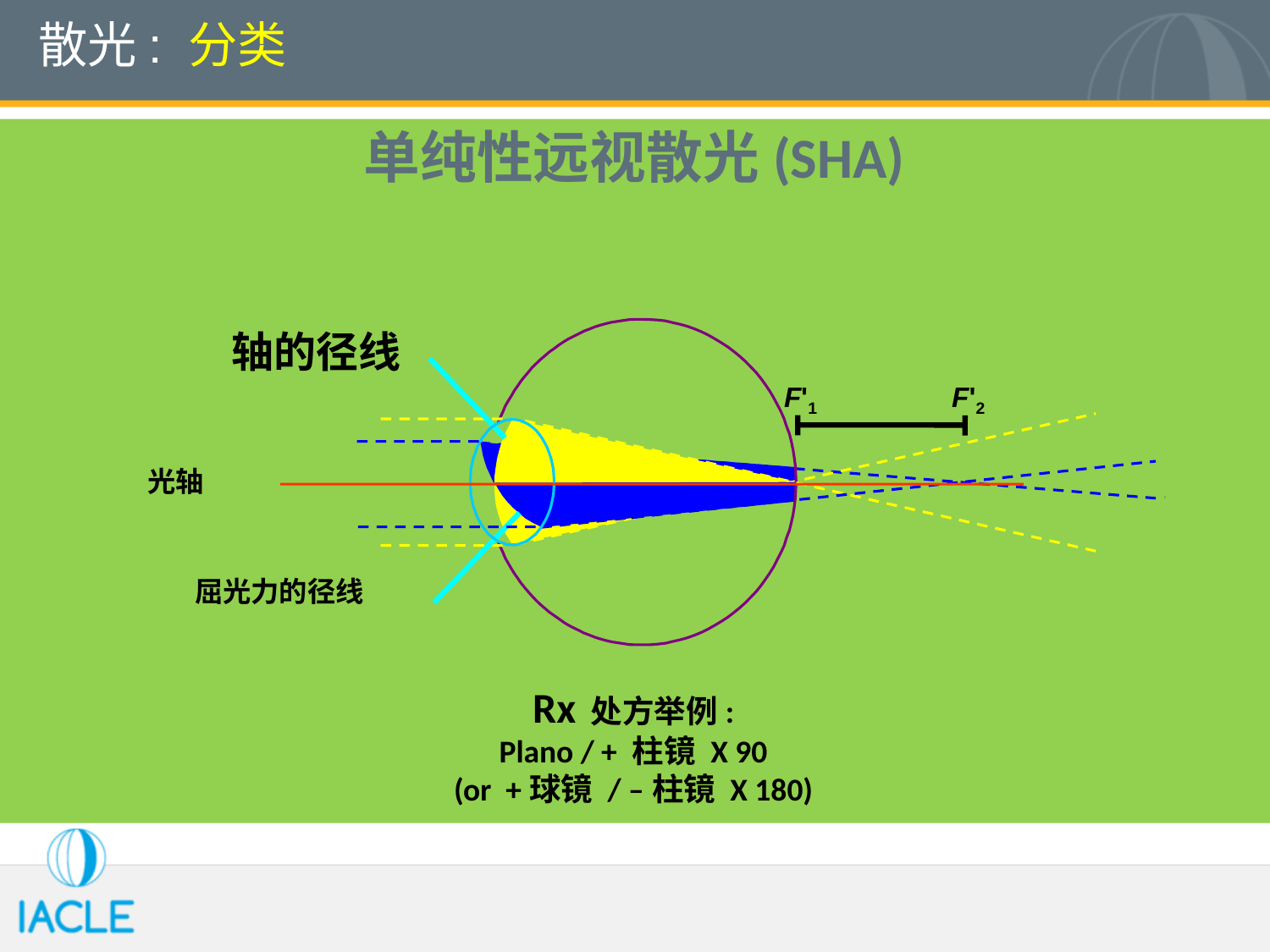

# 散光: 分类

单纯性远视散光(SHA)
轴的径线

F'1
F'2

光轴

屈光力的径线
Rx 处方举例:
Plano / + 柱镜 X 90
(or  +球镜 / –柱镜 X 180)